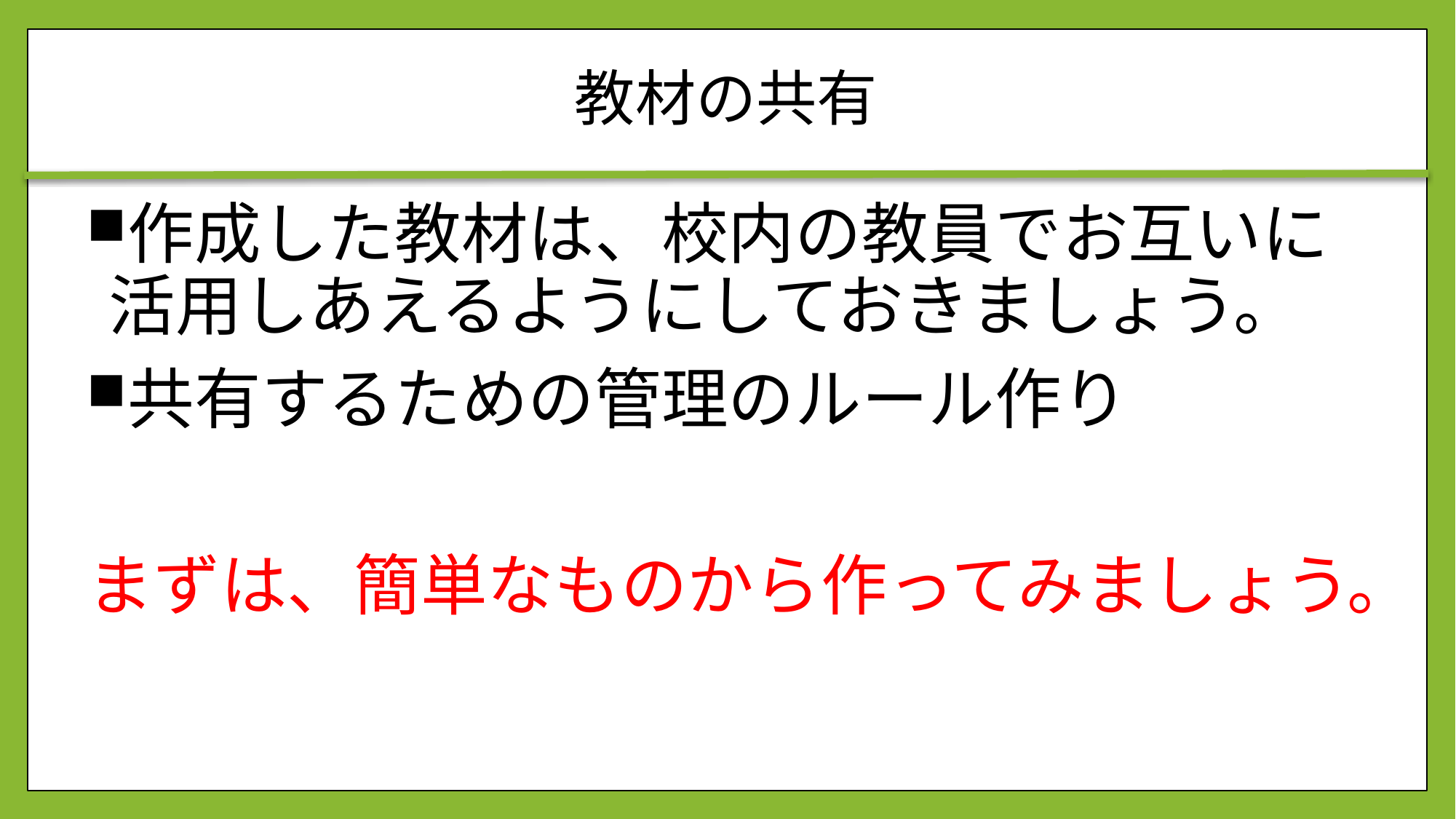

# 教材の共有
作成した教材は、校内の教員でお互いに活用しあえるようにしておきましょう。
共有するための管理のルール作り

まずは、簡単なものから作ってみましょう。